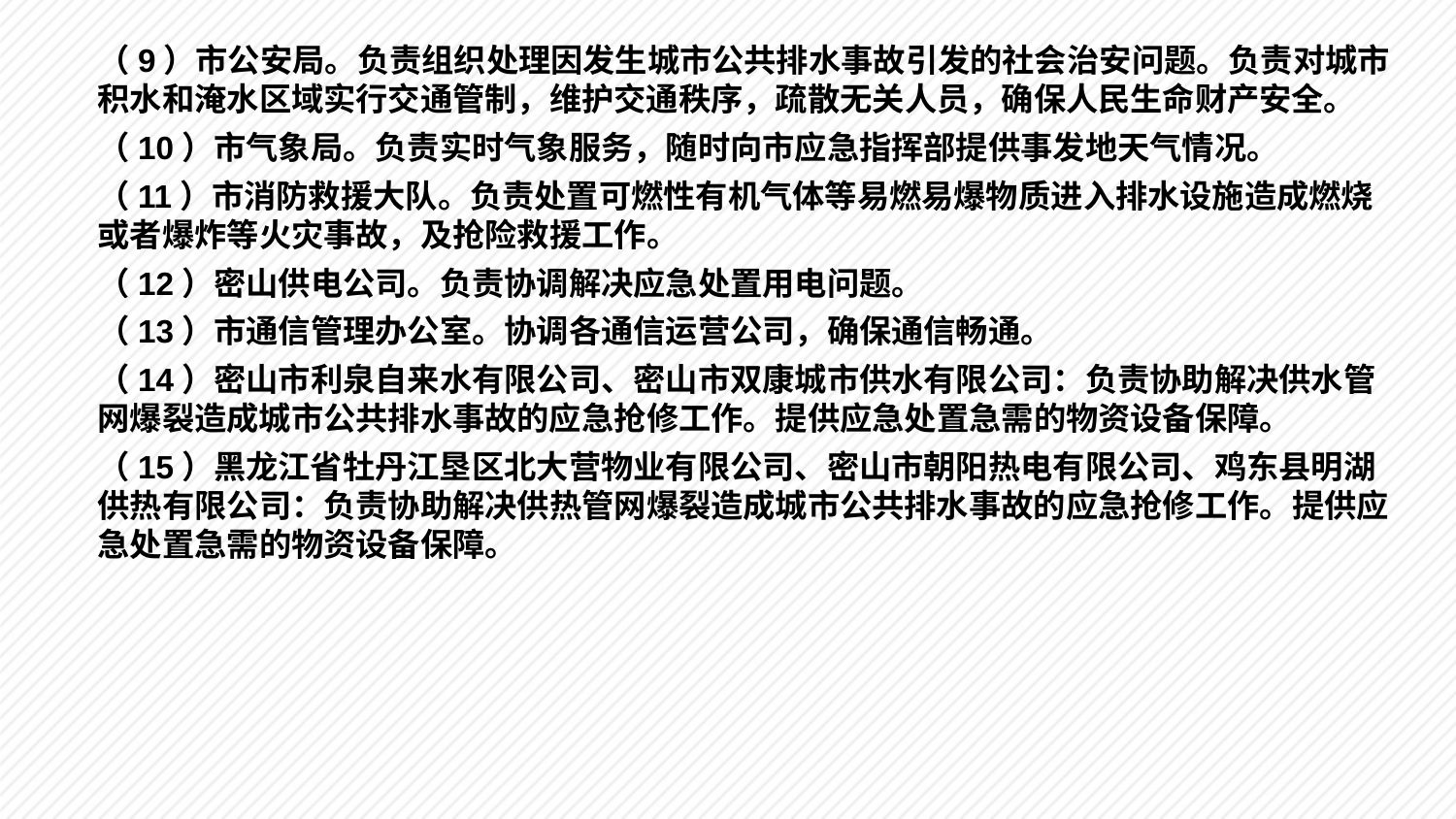

（9）市公安局。负责组织处理因发生城市公共排水事故引发的社会治安问题。负责对城市积水和淹水区域实行交通管制，维护交通秩序，疏散无关人员，确保人民生命财产安全。
（10）市气象局。负责实时气象服务，随时向市应急指挥部提供事发地天气情况。
（11）市消防救援大队。负责处置可燃性有机气体等易燃易爆物质进入排水设施造成燃烧或者爆炸等火灾事故，及抢险救援工作。
（12）密山供电公司。负责协调解决应急处置用电问题。
（13）市通信管理办公室。协调各通信运营公司，确保通信畅通。
（14）密山市利泉自来水有限公司、密山市双康城市供水有限公司：负责协助解决供水管网爆裂造成城市公共排水事故的应急抢修工作。提供应急处置急需的物资设备保障。
（15）黑龙江省牡丹江垦区北大营物业有限公司、密山市朝阳热电有限公司、鸡东县明湖供热有限公司：负责协助解决供热管网爆裂造成城市公共排水事故的应急抢修工作。提供应急处置急需的物资设备保障。